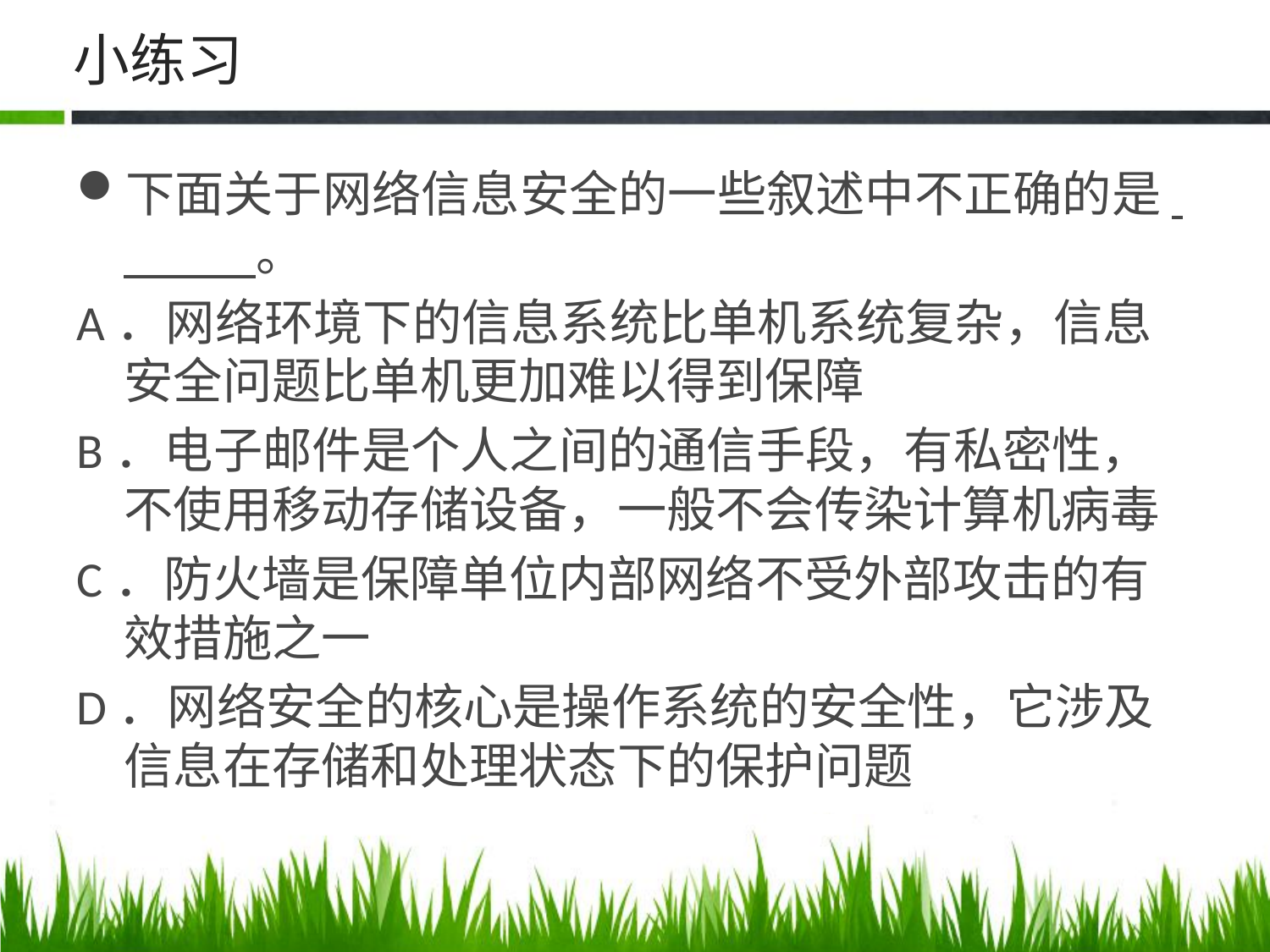

# 小练习
下面关于网络信息安全的一些叙述中不正确的是               。
A．网络环境下的信息系统比单机系统复杂，信息安全问题比单机更加难以得到保障
B．电子邮件是个人之间的通信手段，有私密性，不使用移动存储设备，一般不会传染计算机病毒
C．防火墙是保障单位内部网络不受外部攻击的有效措施之一
D．网络安全的核心是操作系统的安全性，它涉及信息在存储和处理状态下的保护问题